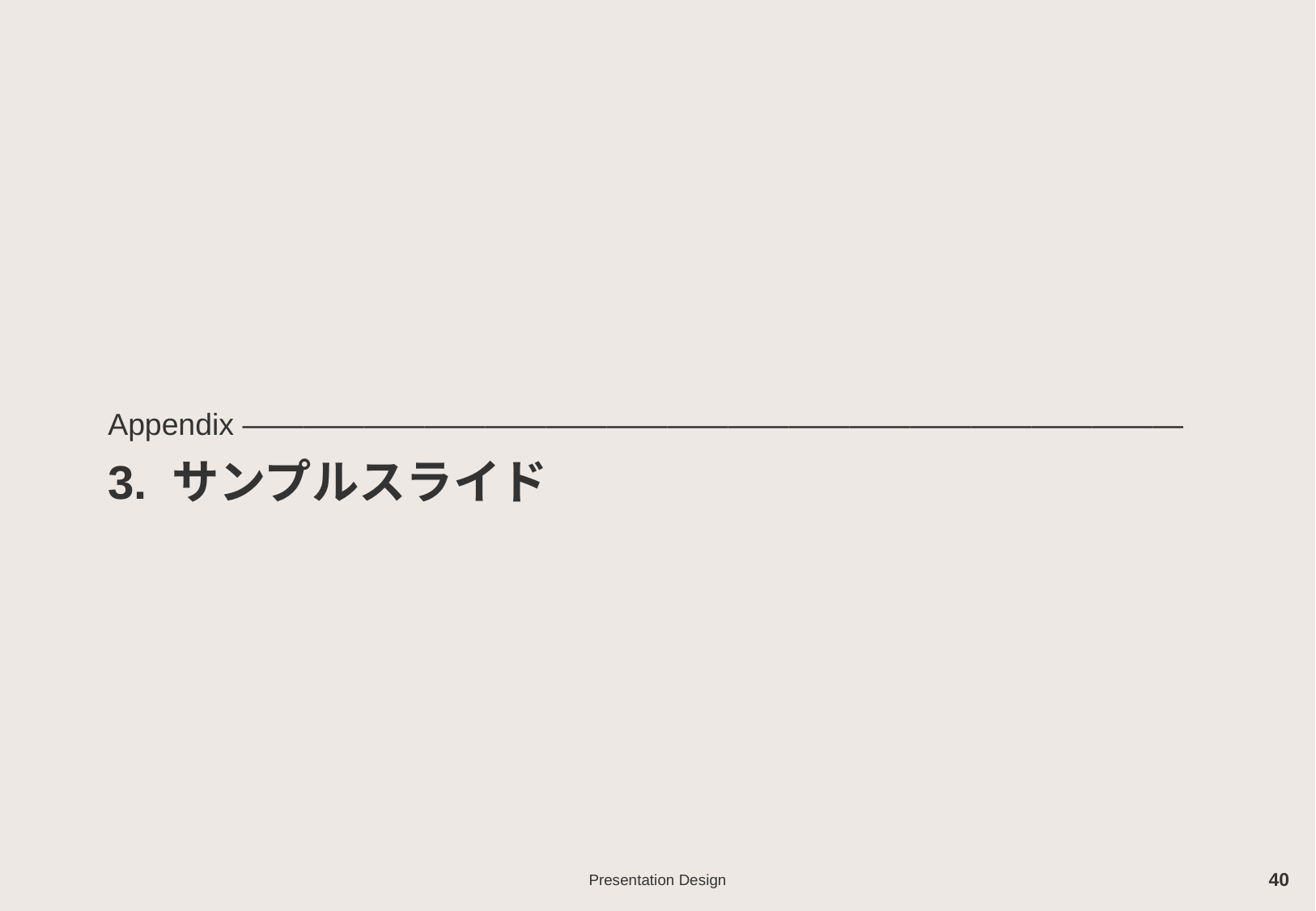

# Appendix ――――――――――――――――――――――――――――――― 3. サンプルスライド
Presentation Design
40